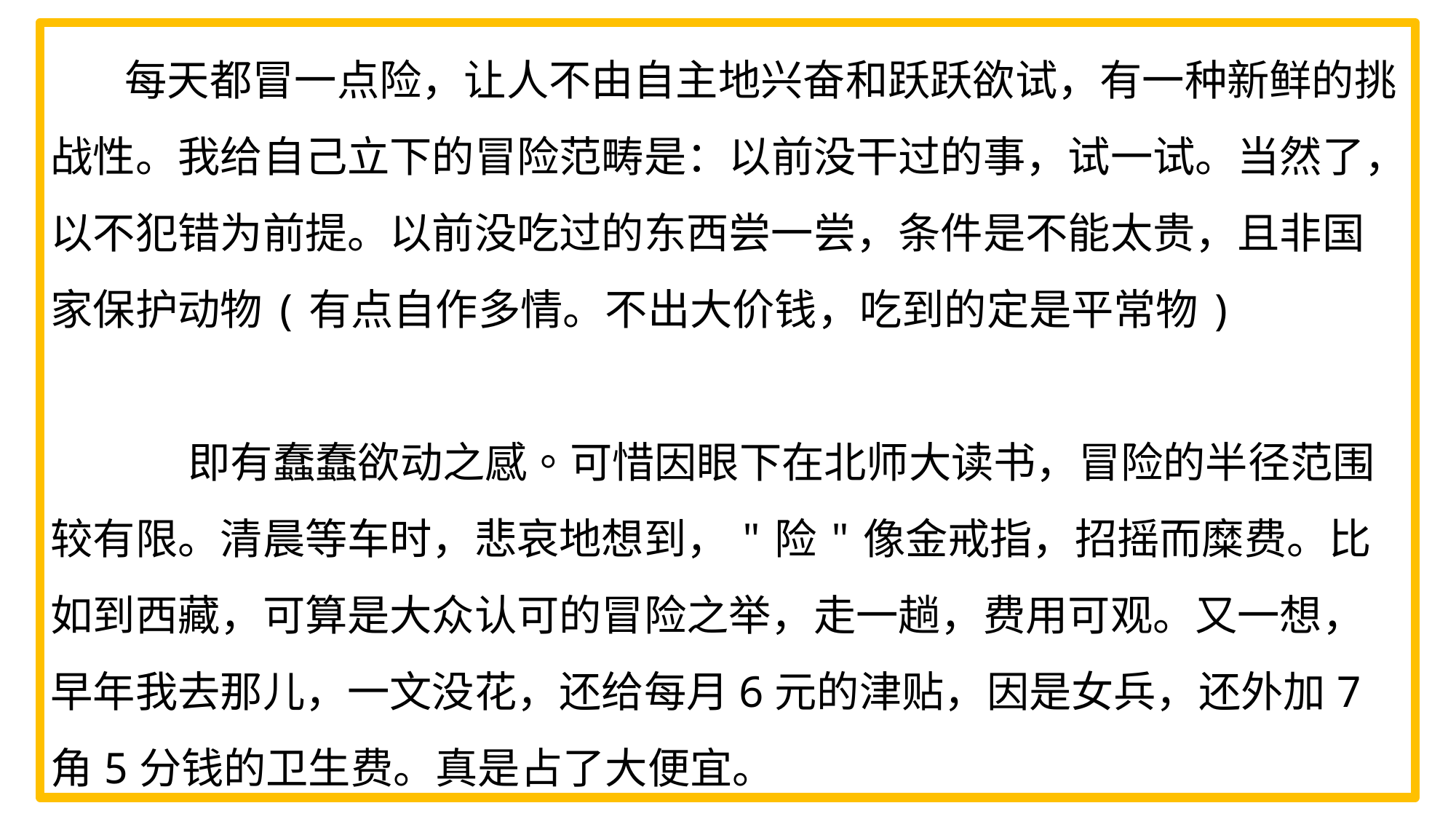

每天都冒一点险，让人不由自主地兴奋和跃跃欲试，有一种新鲜的挑战性。我给自己立下的冒险范畴是：以前没干过的事，试一试。当然了，以不犯错为前提。以前没吃过的东西尝一尝，条件是不能太贵，且非国家保护动物(有点自作多情。不出大价钱，吃到的定是平常物)
     即有蠢蠢欲动之感。可惜因眼下在北师大读书，冒险的半径范围较有限。清晨等车时，悲哀地想到，"险"像金戒指，招摇而糜费。比如到西藏，可算是大众认可的冒险之举，走一趟，费用可观。又一想，早年我去那儿，一文没花，还给每月6元的津贴，因是女兵，还外加7角5分钱的卫生费。真是占了大便宜。